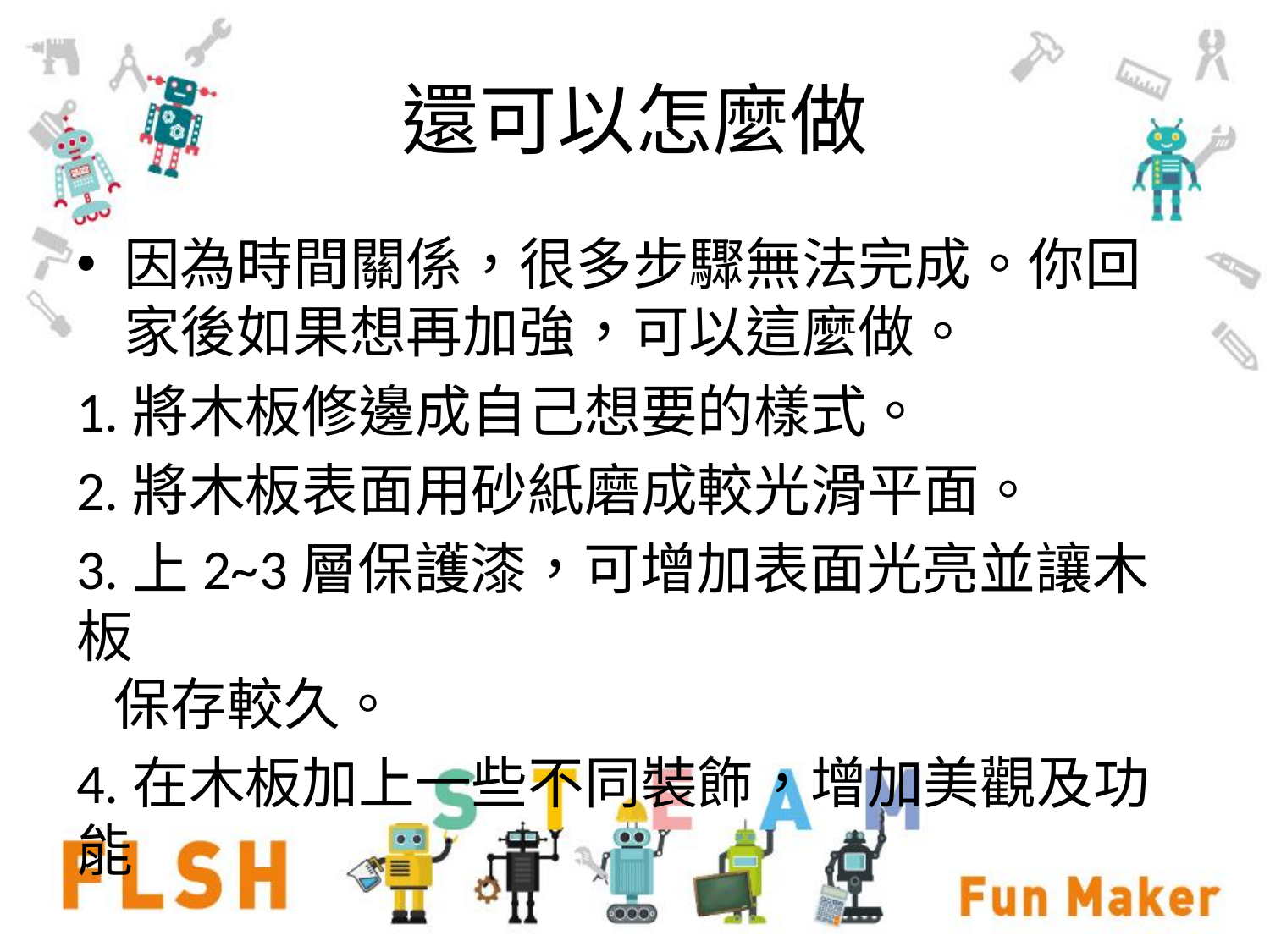

# 還可以怎麼做
因為時間關係，很多步驟無法完成。你回家後如果想再加強，可以這麼做。
1.將木板修邊成自己想要的樣式。
2.將木板表面用砂紙磨成較光滑平面。
3.上2~3層保護漆，可增加表面光亮並讓木板
   保存較久。
4.在木板加上一些不同裝飾，增加美觀及功能